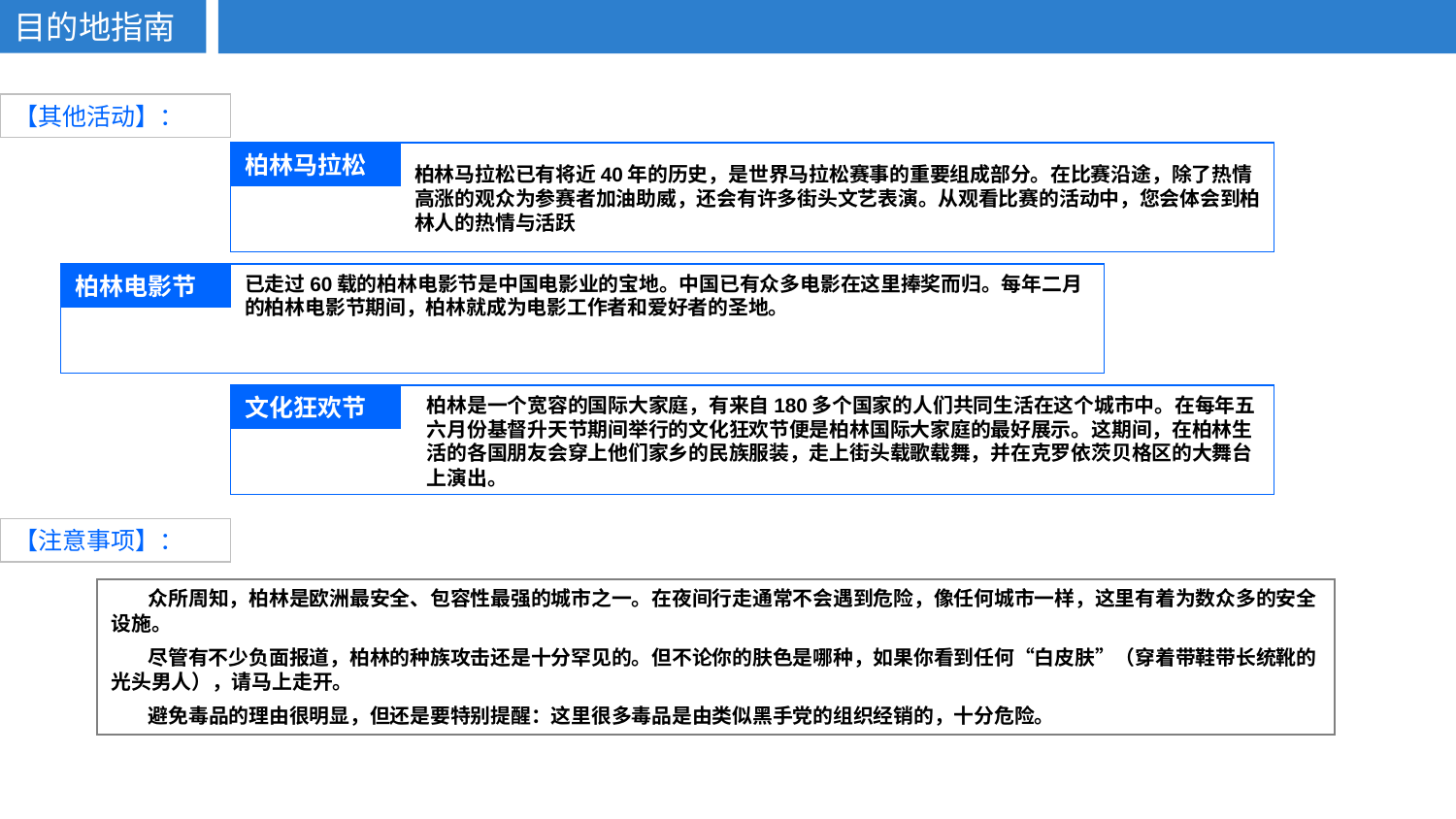

目的地指南

【其他活动】：
柏林马拉松

柏林马拉松已有将近40年的历史，是世界马拉松赛事的重要组成部分。在比赛沿途，除了热情高涨的观众为参赛者加油助威，还会有许多街头文艺表演。从观看比赛的活动中，您会体会到柏林人的热情与活跃

柏林电影节

已走过60载的柏林电影节是中国电影业的宝地。中国已有众多电影在这里捧奖而归。每年二月的柏林电影节期间，柏林就成为电影工作者和爱好者的圣地。

文化狂欢节

柏林是一个宽容的国际大家庭，有来自180多个国家的人们共同生活在这个城市中。在每年五六月份基督升天节期间举行的文化狂欢节便是柏林国际大家庭的最好展示。这期间，在柏林生活的各国朋友会穿上他们家乡的民族服装，走上街头载歌载舞，并在克罗依茨贝格区的大舞台上演出。
【注意事项】：
       众所周知，柏林是欧洲最安全、包容性最强的城市之一。在夜间行走通常不会遇到危险，像任何城市一样，这里有着为数众多的安全设施。
       尽管有不少负面报道，柏林的种族攻击还是十分罕见的。但不论你的肤色是哪种，如果你看到任何“白皮肤”（穿着带鞋带长统靴的光头男人），请马上走开。
       避免毒品的理由很明显，但还是要特别提醒：这里很多毒品是由类似黑手党的组织经销的，十分危险。